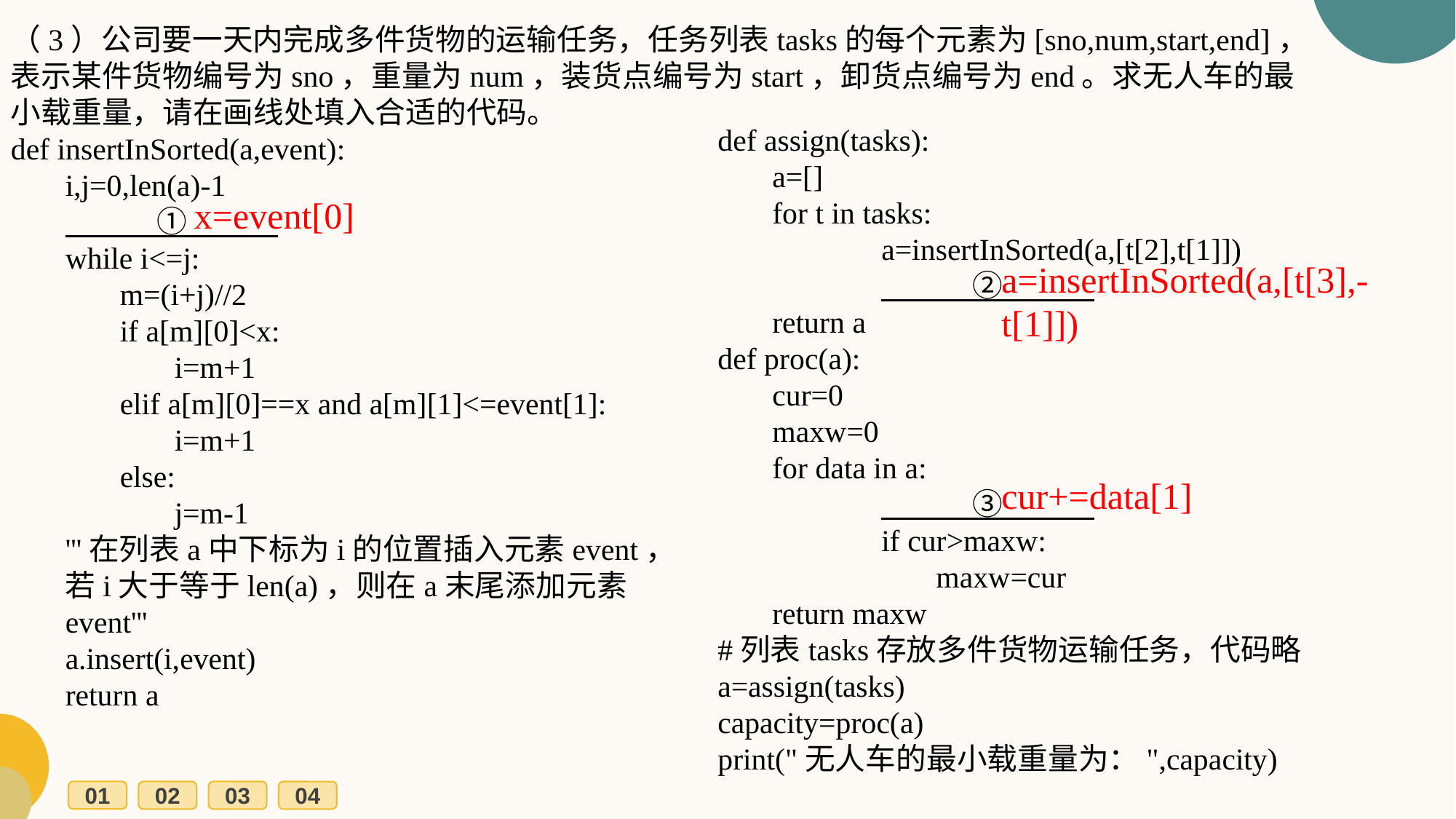

（3）公司要一天内完成多件货物的运输任务，任务列表tasks的每个元素为[sno,num,start,end]，表示某件货物编号为sno，重量为num，装货点编号为start，卸货点编号为end。求无人车的最小载重量，请在画线处填入合适的代码。
def insertInSorted(a,event):
i,j=0,len(a)-1
　　　①　　　.
while i<=j:
m=(i+j)//2
if a[m][0]<x:
i=m+1
elif a[m][0]==x and a[m][1]<=event[1]:
i=m+1
else:
j=m-1
'''在列表a中下标为i的位置插入元素event，
若i大于等于len(a)，则在a末尾添加元素
event'''
a.insert(i,event)
return a
def assign(tasks):
a=[]
for t in tasks:
a=insertInSorted(a,[t[2],t[1]])
　　　②　　　.
return a
def proc(a):
cur=0
maxw=0
for data in a:
　　　③　　　.
if cur>maxw:
maxw=cur
return maxw
#列表tasks存放多件货物运输任务，代码略
a=assign(tasks)
capacity=proc(a)
print("无人车的最小载重量为：",capacity)
x=event[0]
a=insertInSorted(a,[t[3],-t[1]])
cur+=data[1]